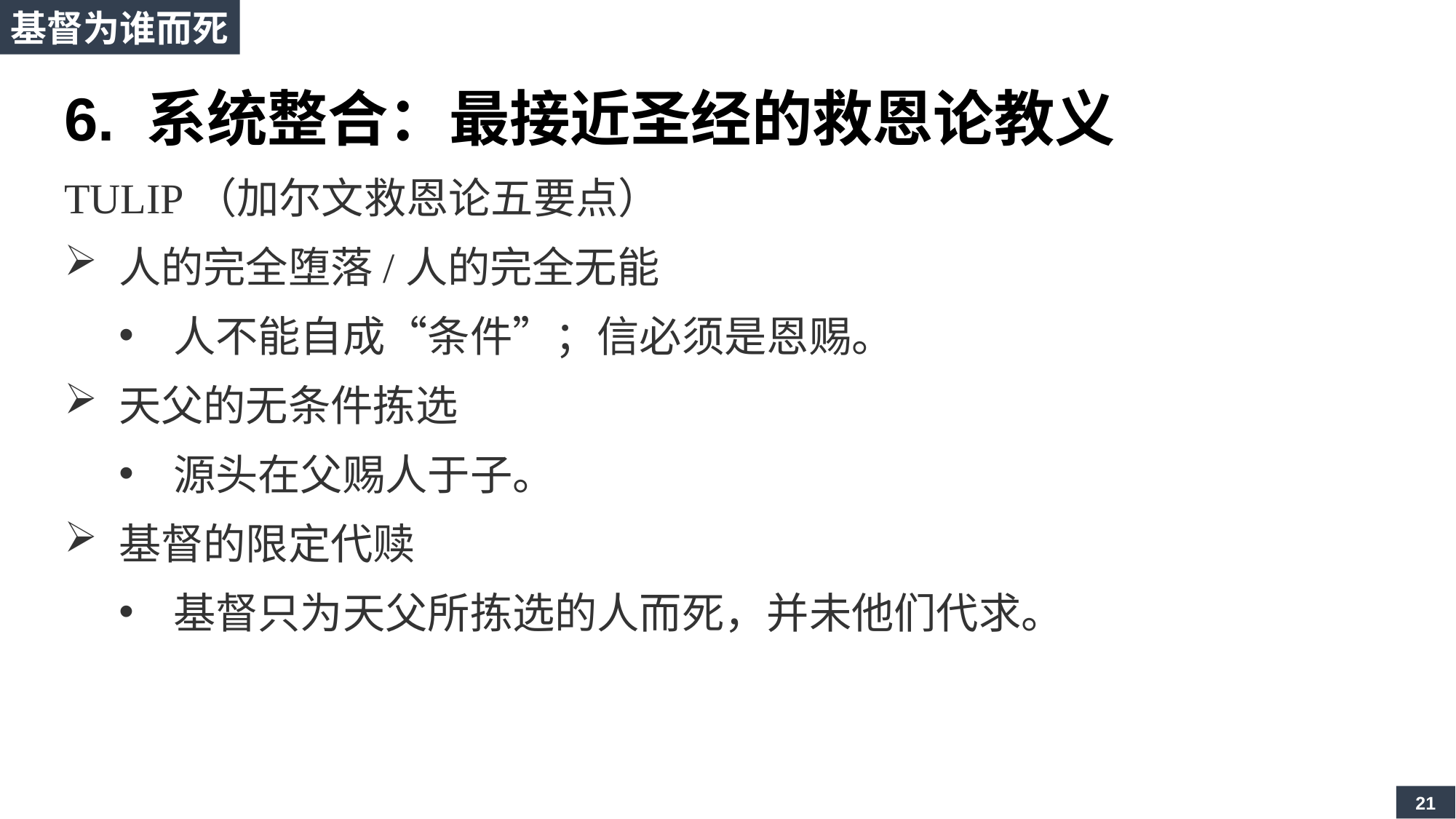

基督为谁而死
6. 系统整合：最接近圣经的救恩论教义
TULIP（加尔文救恩论五要点）
人的完全堕落/人的完全无能
人不能自成“条件”；信必须是恩赐。
天父的无条件拣选
源头在父赐人于子。
基督的限定代赎
基督只为天父所拣选的人而死，并未他们代求。
21